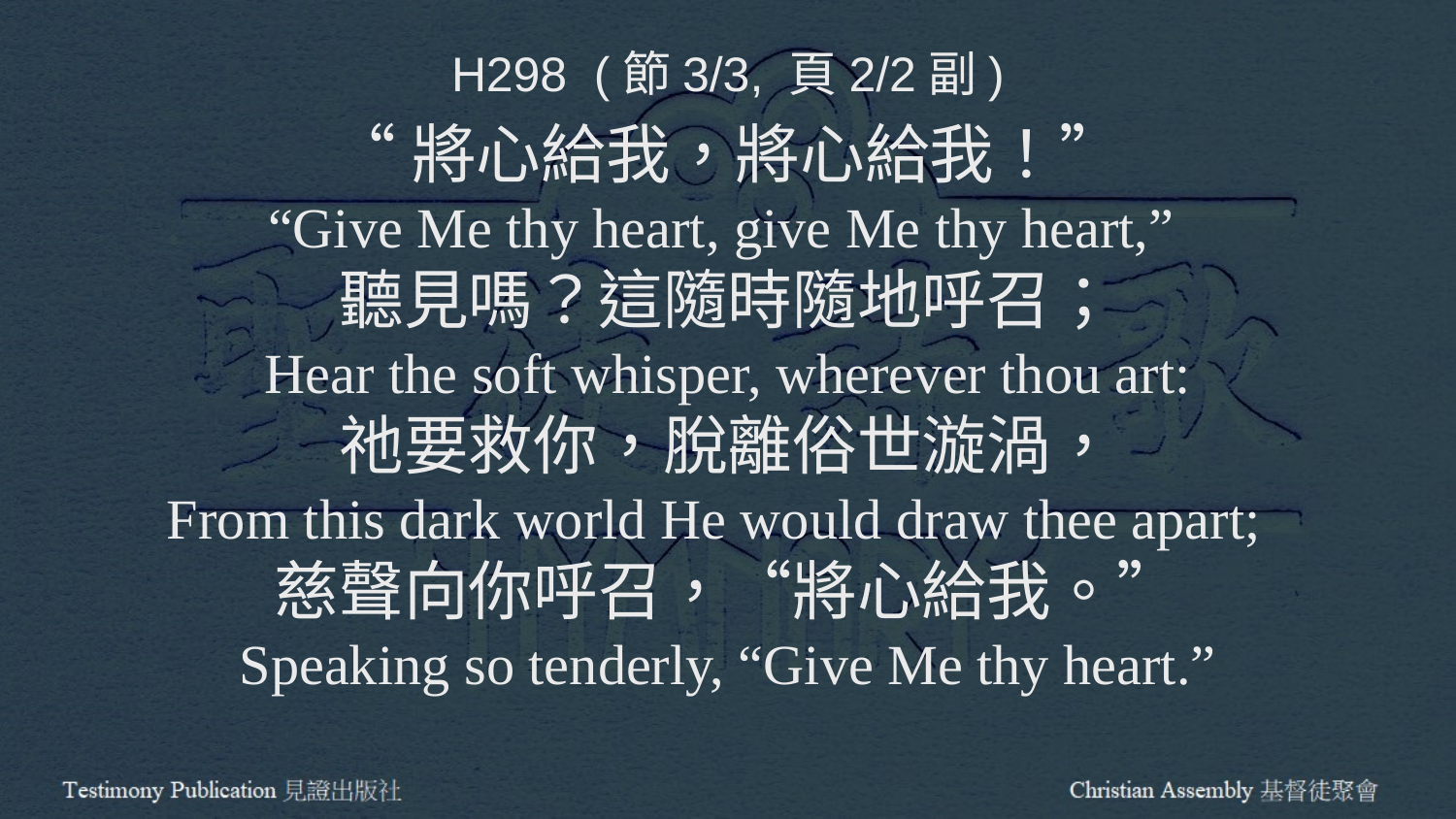

H298  (節3/3, 頁2/2副)
“將心給我，將心給我！”
“Give Me thy heart, give Me thy heart,”
聽見嗎？這隨時隨地呼召；
Hear the soft whisper, wherever thou art:
祂要救你，脫離俗世漩渦，
From this dark world He would draw thee apart;
慈聲向你呼召，“將心給我。”
Speaking so tenderly, “Give Me thy heart.”